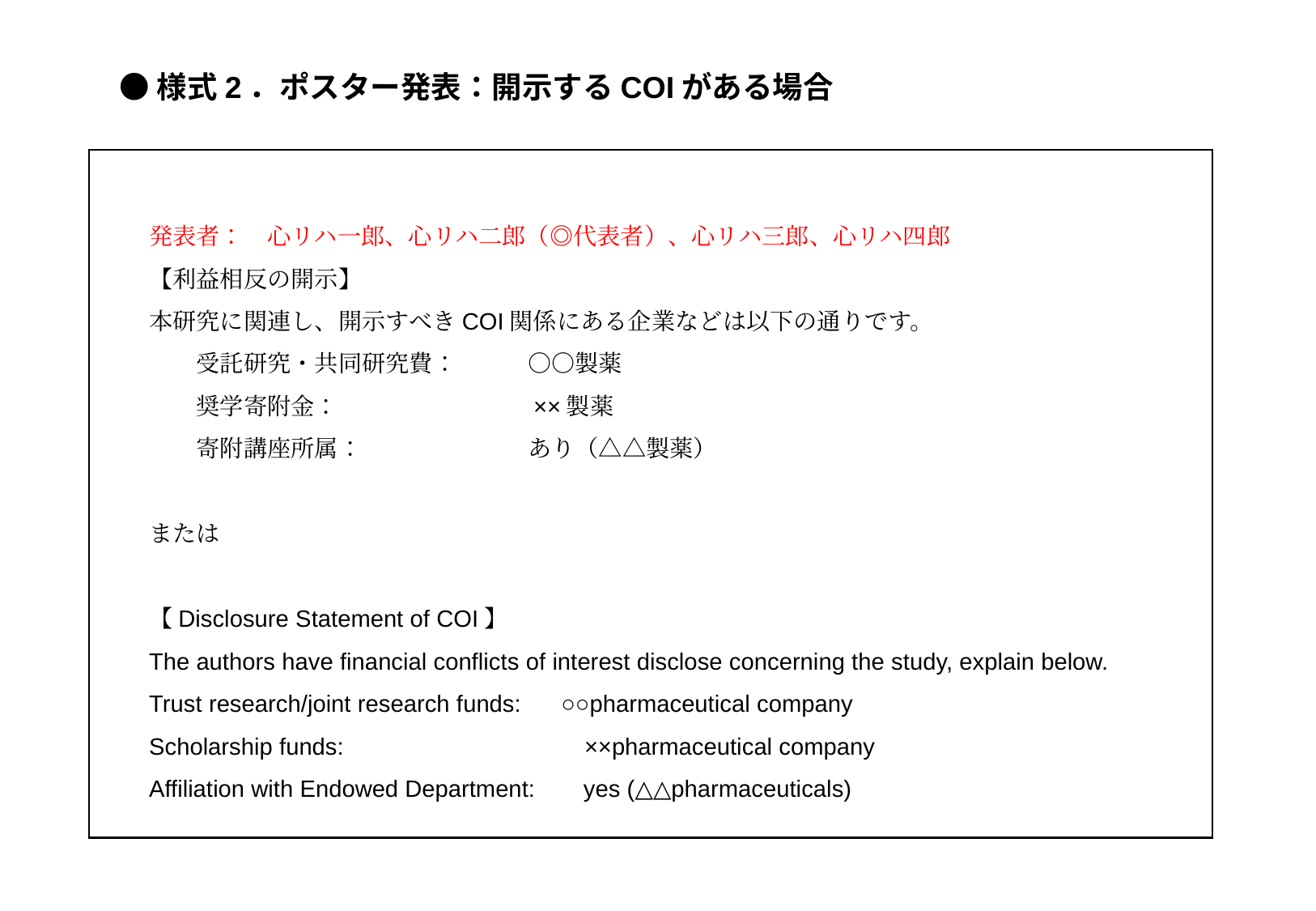

●様式2．ポスター発表：開示するCOIがある場合
# 発表者：　心リハ一郎、心リハ二郎（◎代表者）、心リハ三郎、心リハ四郎
【利益相反の開示】
本研究に関連し、開示すべきCOI関係にある企業などは以下の通りです。
　　受託研究・共同研究費：　　　○○製薬
　　奨学寄附金：　　　　　　　　××製薬
　　寄附講座所属：　　　　　　　あり（△△製薬）

または

【Disclosure Statement of COI】
The authors have financial conflicts of interest disclose concerning the study, explain below.
Trust research/joint research funds:      ○○pharmaceutical company
Scholarship funds:     　　　　　　　　 ××pharmaceutical company
Affiliation with Endowed Department: 　 yes (△△pharmaceuticals)